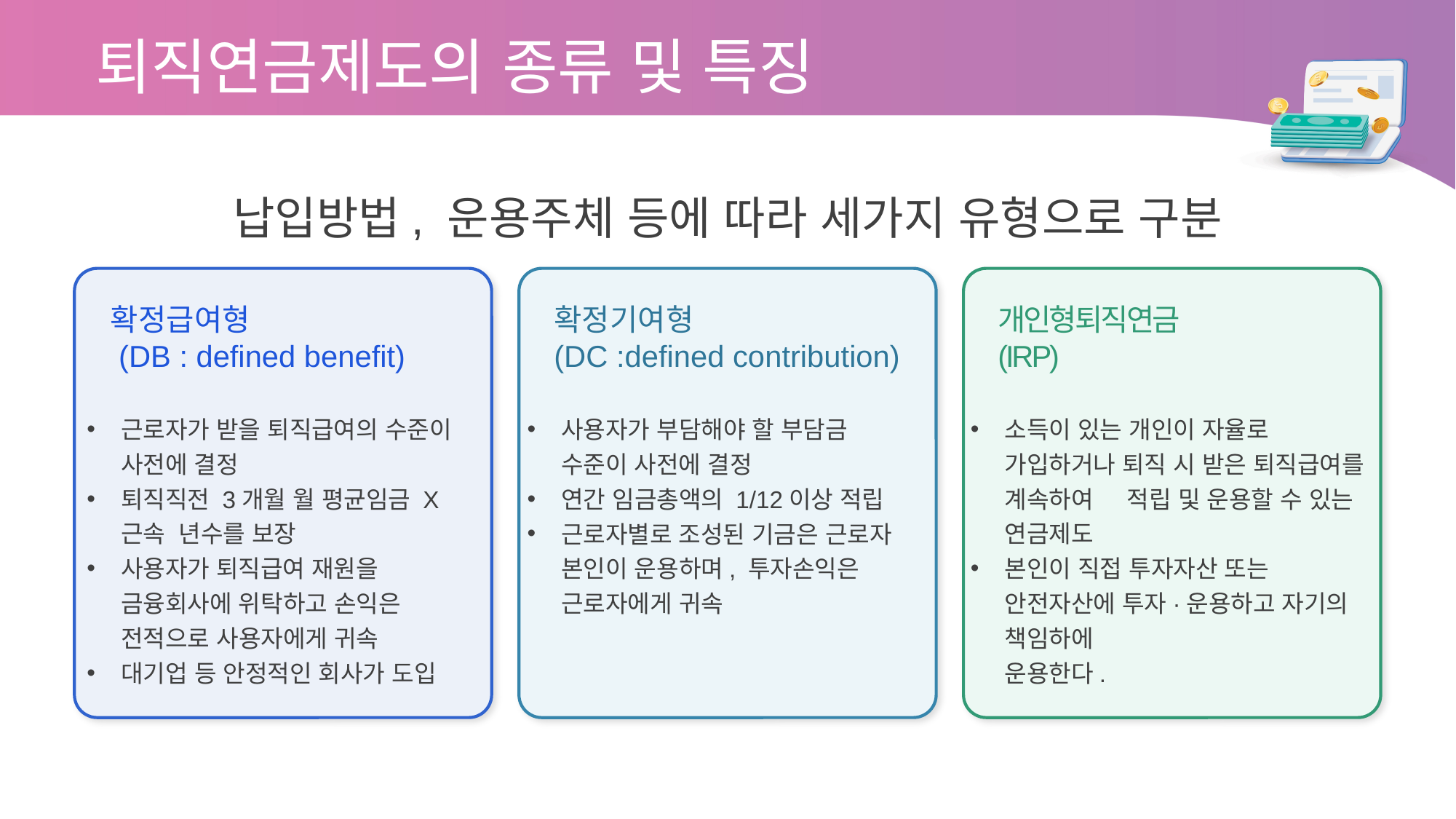

퇴직연금제도의 종류 및 특징
납입방법, 운용주체 등에 따라 세가지 유형으로 구분

확정급여형
 (DB : defined benefit)
확정기여형
(DC :defined contribution)
개인형퇴직연금
(IRP)
근로자가 받을 퇴직급여의 수준이     사전에 결정
퇴직직전 3개월 월 평균임금 X 근속  년수를 보장
사용자가 퇴직급여 재원을 금융회사에 위탁하고 손익은 전적으로 사용자에게 귀속
대기업 등 안정적인 회사가 도입
사용자가 부담해야 할 부담금 수준이 사전에 결정
연간 임금총액의 1/12이상 적립
근로자별로 조성된 기금은 근로자   본인이 운용하며, 투자손익은
근로자에게 귀속

소득이 있는 개인이 자율로 가입하거나 퇴직 시 받은 퇴직급여를 계속하여     적립 및 운용할 수 있는 연금제도
본인이 직접 투자자산 또는 안전자산에 투자·운용하고 자기의 책임하에
운용한다.